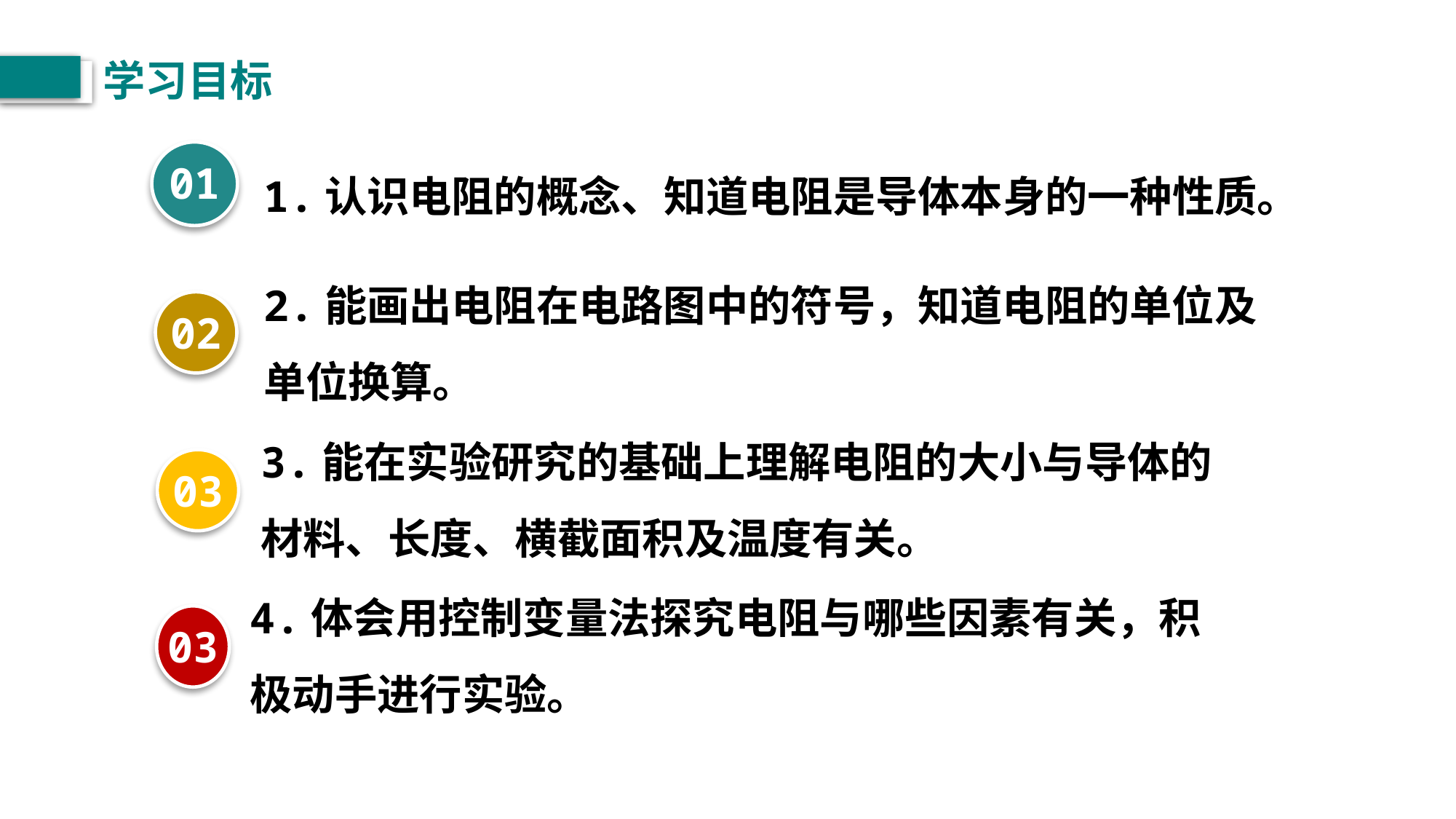

学习目标

01
1.认识电阻的概念、知道电阻是导体本身的一种性质。
2.能画出电阻在电路图中的符号，知道电阻的单位及单位换算。

02
3.能在实验研究的基础上理解电阻的大小与导体的材料、长度、横截面积及温度有关。

03
4.体会用控制变量法探究电阻与哪些因素有关，积极动手进行实验。

03